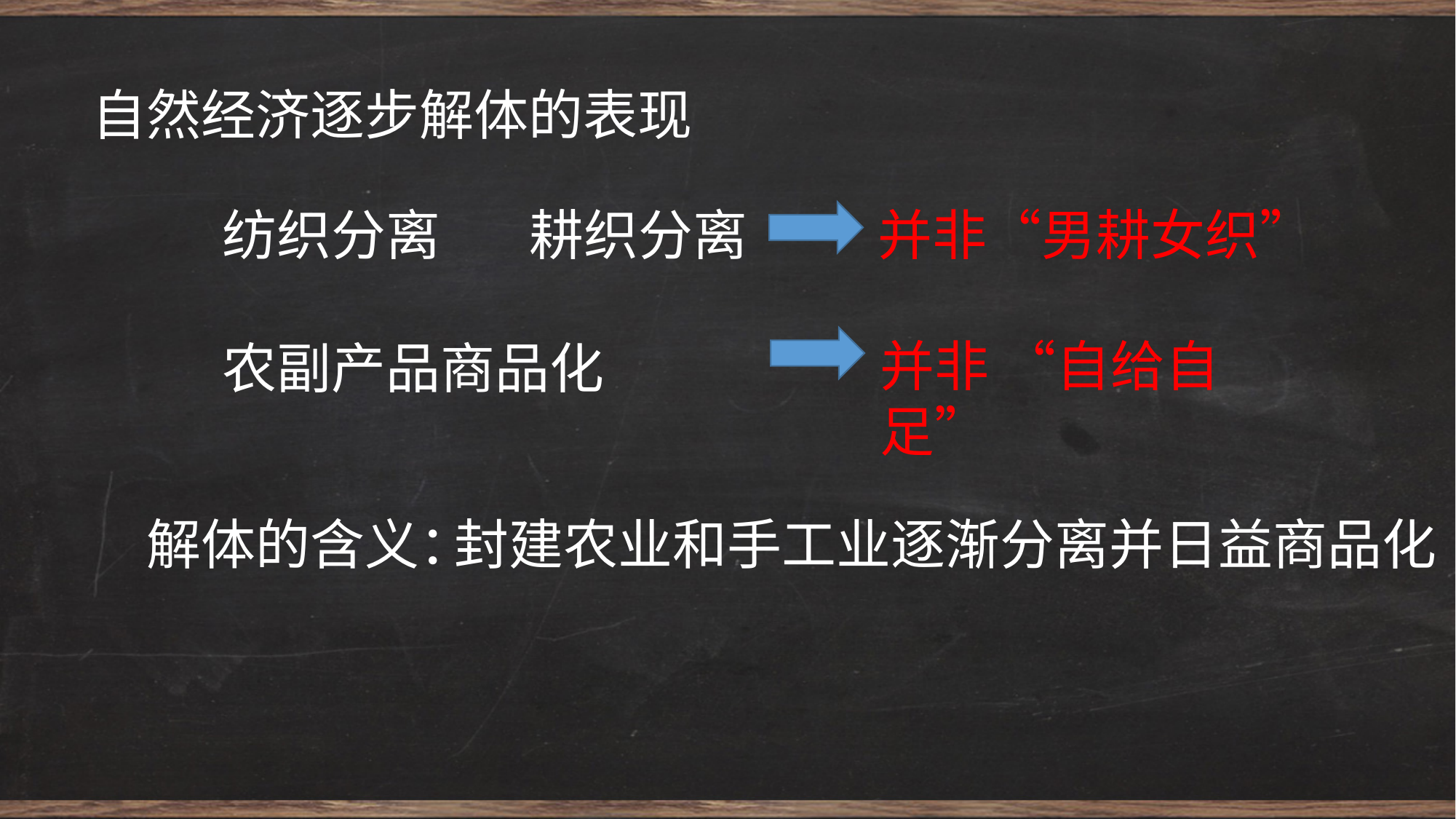

自然经济逐步解体的表现
纺织分离
耕织分离
并非“男耕女织”

并非 “自给自足”

农副产品商品化
 解体的含义：
封建农业和手工业逐渐分离并日益商品化